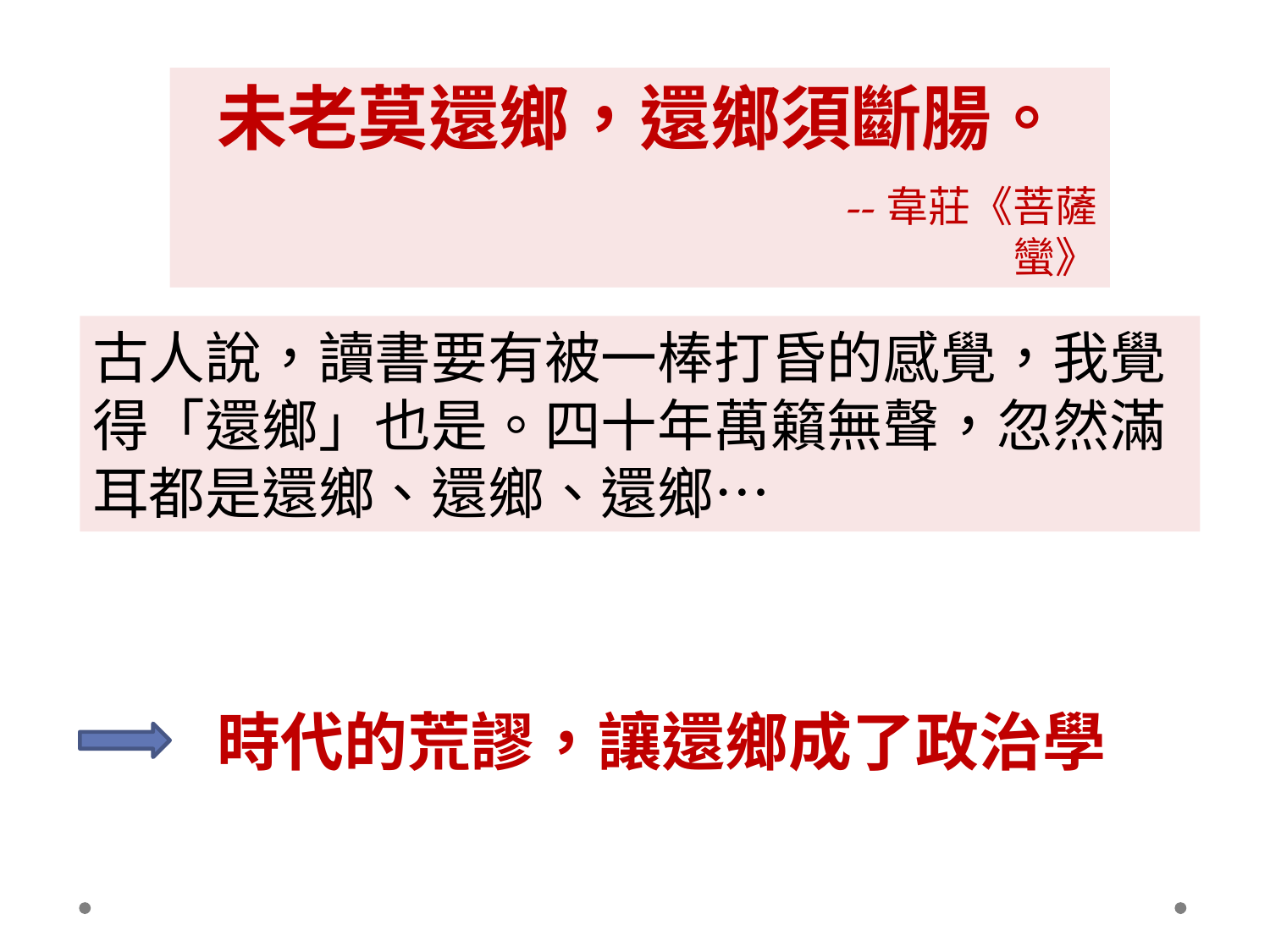

未老莫還鄉，還鄉須斷腸。
                                                                       --韋莊《菩薩蠻》
古人說，讀書要有被一棒打昏的感覺，我覺得「還鄉」也是。四十年萬籟無聲，忽然滿耳都是還鄉、還鄉、還鄉…
時代的荒謬，讓還鄉成了政治學